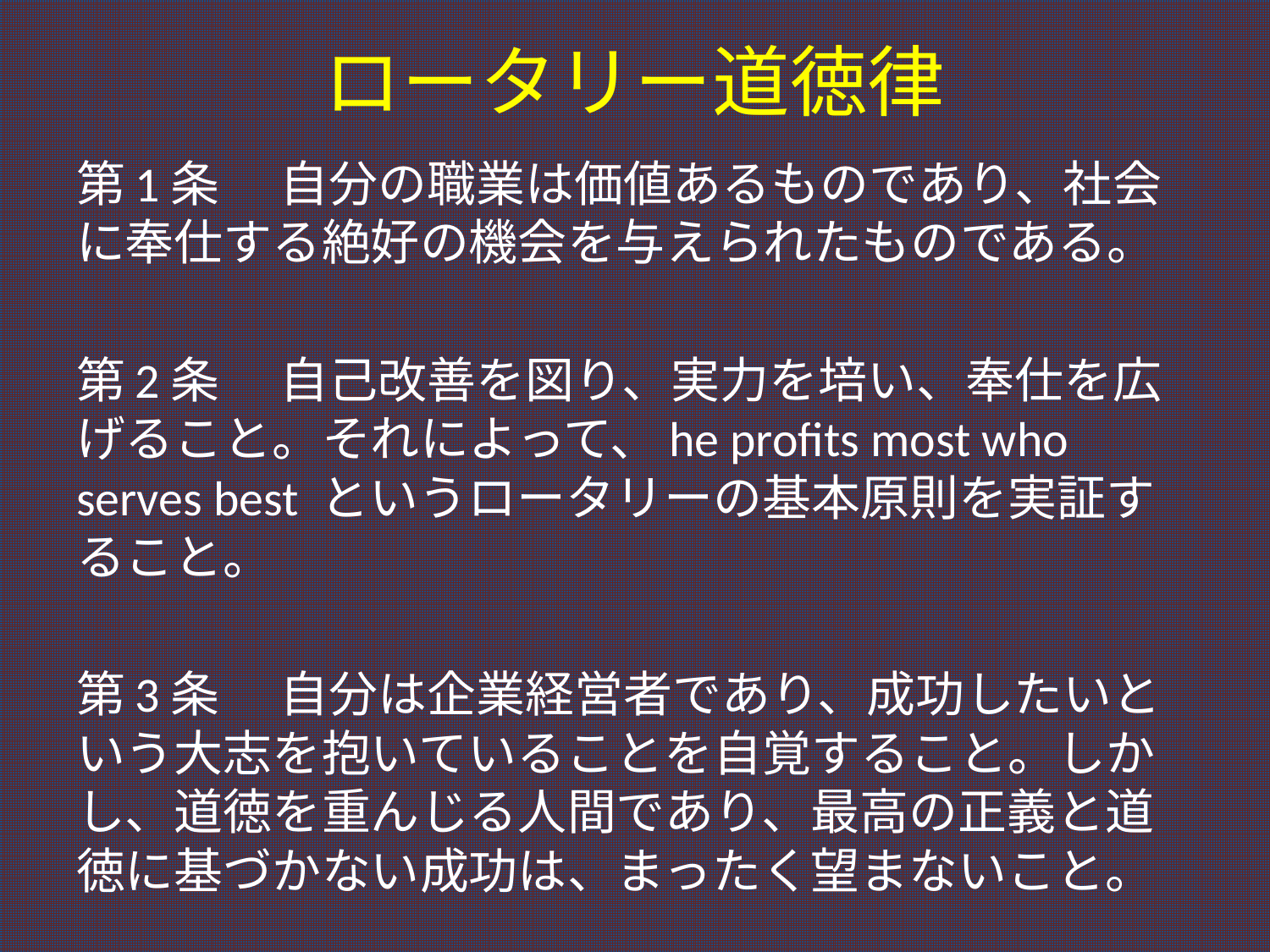

# ロータリー道徳律
第1条 　自分の職業は価値あるものであり、社会に奉仕する絶好の機会を与えられたものである。

第2条 　自己改善を図り、実力を培い、奉仕を広げること。それによって、he profits most who serves best というロータリーの基本原則を実証すること。

第3条 　自分は企業経営者であり、成功したいという大志を抱いていることを自覚すること。しかし、道徳を重んじる人間であり、最高の正義と道徳に基づかない成功は、まったく望まないこと。